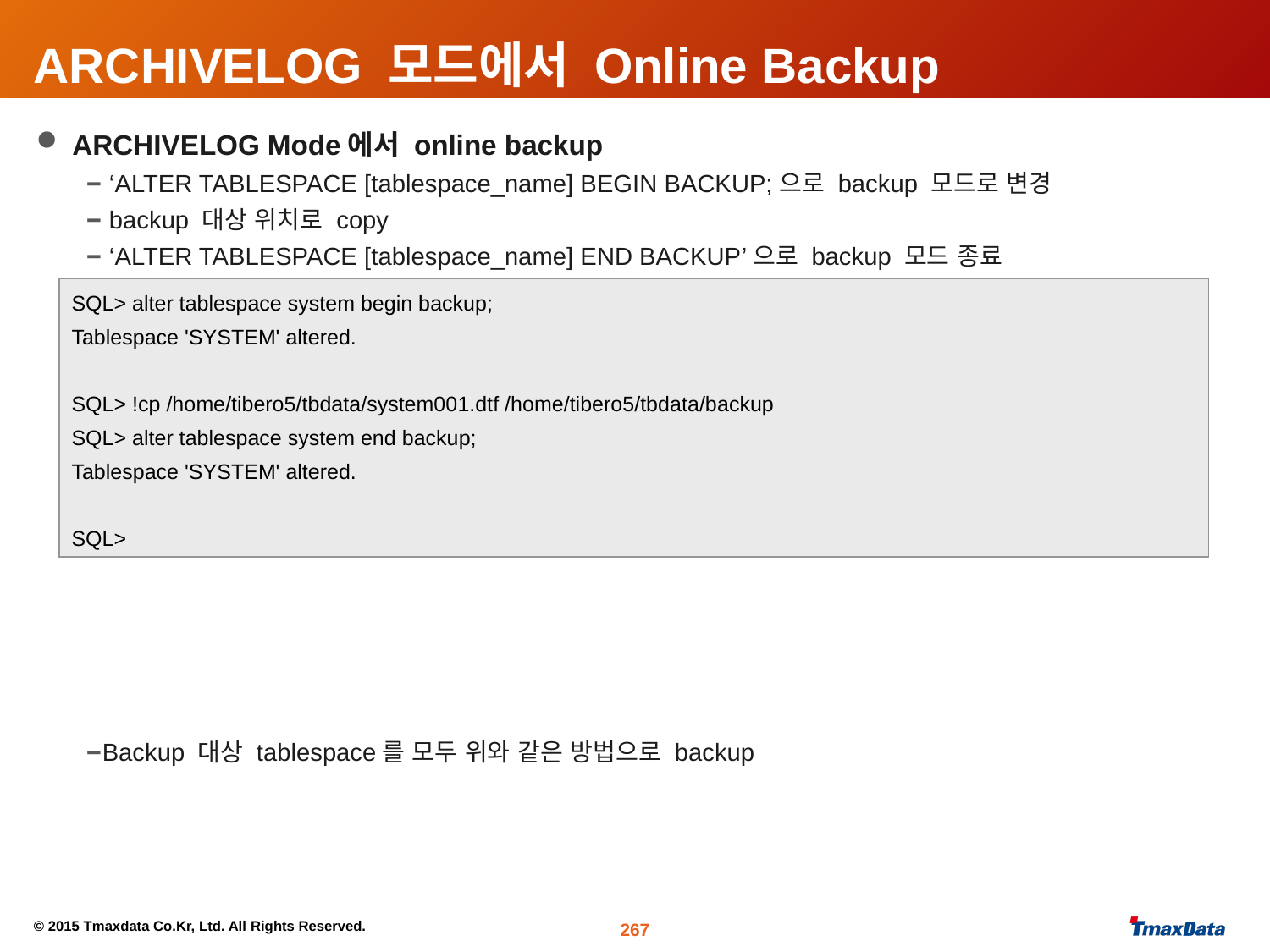

# ARCHIVELOG 모드에서 Online Backup
 ARCHIVELOG Mode에서 online backup
 ‘ALTER TABLESPACE [tablespace_name] BEGIN BACKUP;으로 backup 모드로 변경
 backup 대상 위치로 copy
 ‘ALTER TABLESPACE [tablespace_name] END BACKUP’으로 backup 모드 종료

Backup 대상 tablespace를 모두 위와 같은 방법으로 backup
SQL> alter tablespace system begin backup;
Tablespace 'SYSTEM' altered.

SQL> !cp /home/tibero5/tbdata/system001.dtf /home/tibero5/tbdata/backup
SQL> alter tablespace system end backup;
Tablespace 'SYSTEM' altered.

SQL>